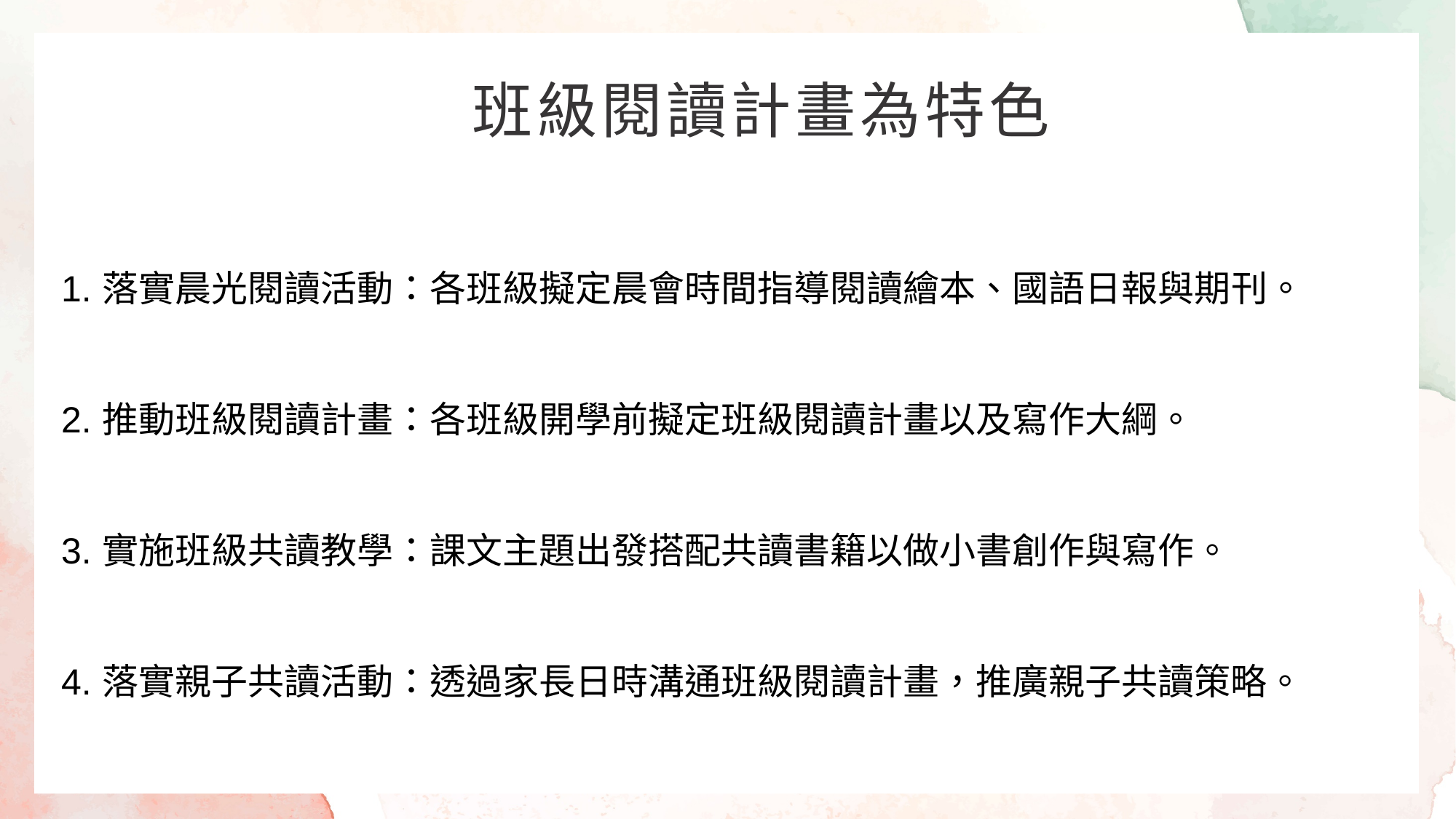

班級閱讀計畫為特色
落實晨光閱讀活動：各班級擬定晨會時間指導閱讀繪本、國語日報與期刊。
推動班級閱讀計畫：各班級開學前擬定班級閱讀計畫以及寫作大綱。
實施班級共讀教學：課文主題出發搭配共讀書籍以做小書創作與寫作。
落實親子共讀活動：透過家長日時溝通班級閱讀計畫，推廣親子共讀策略。